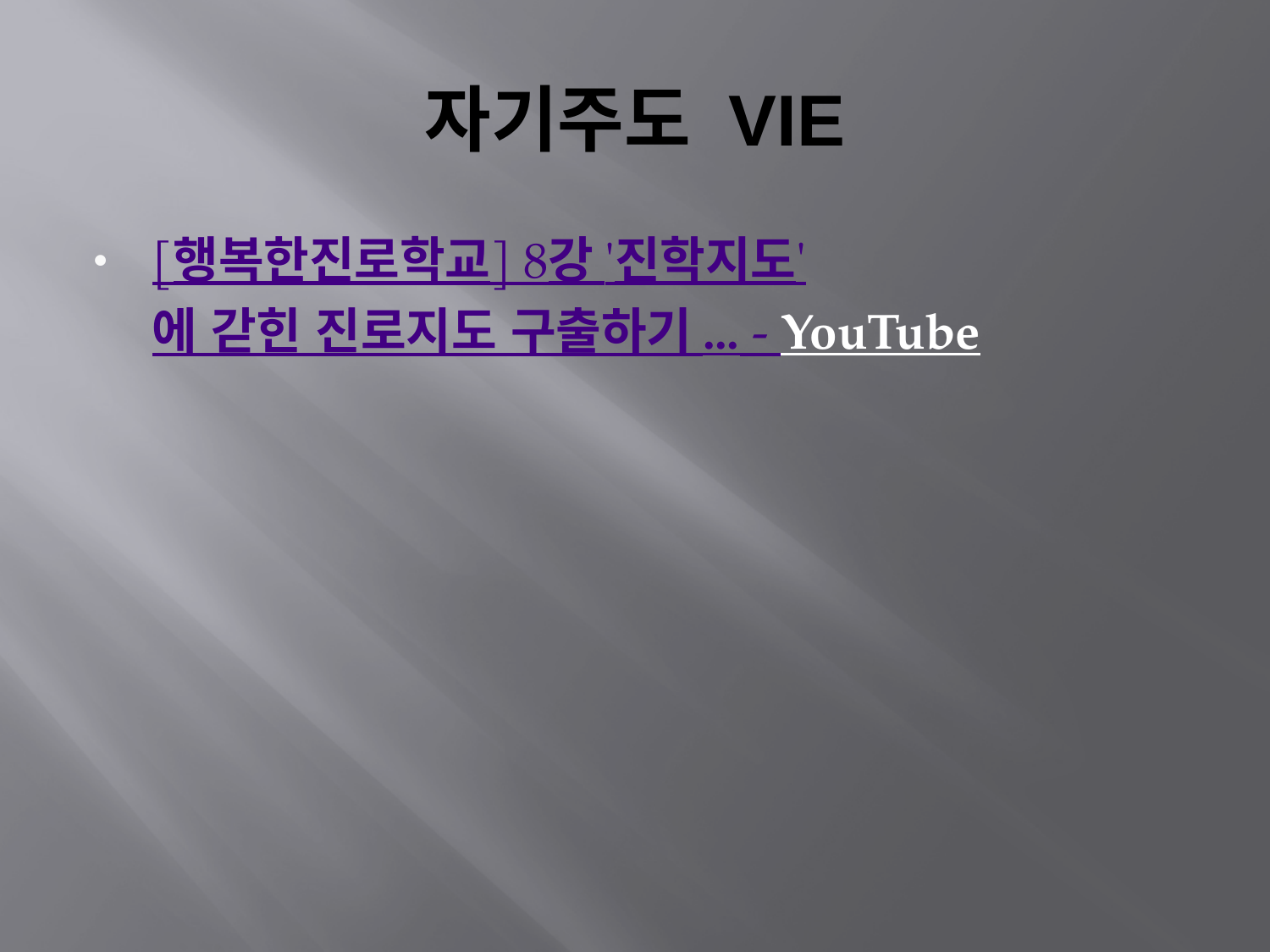

# 자기주도 VIE
[행복한진로학교] 8강 '진학지도'에 갇힌 진로지도 구출하기 ... - YouTube